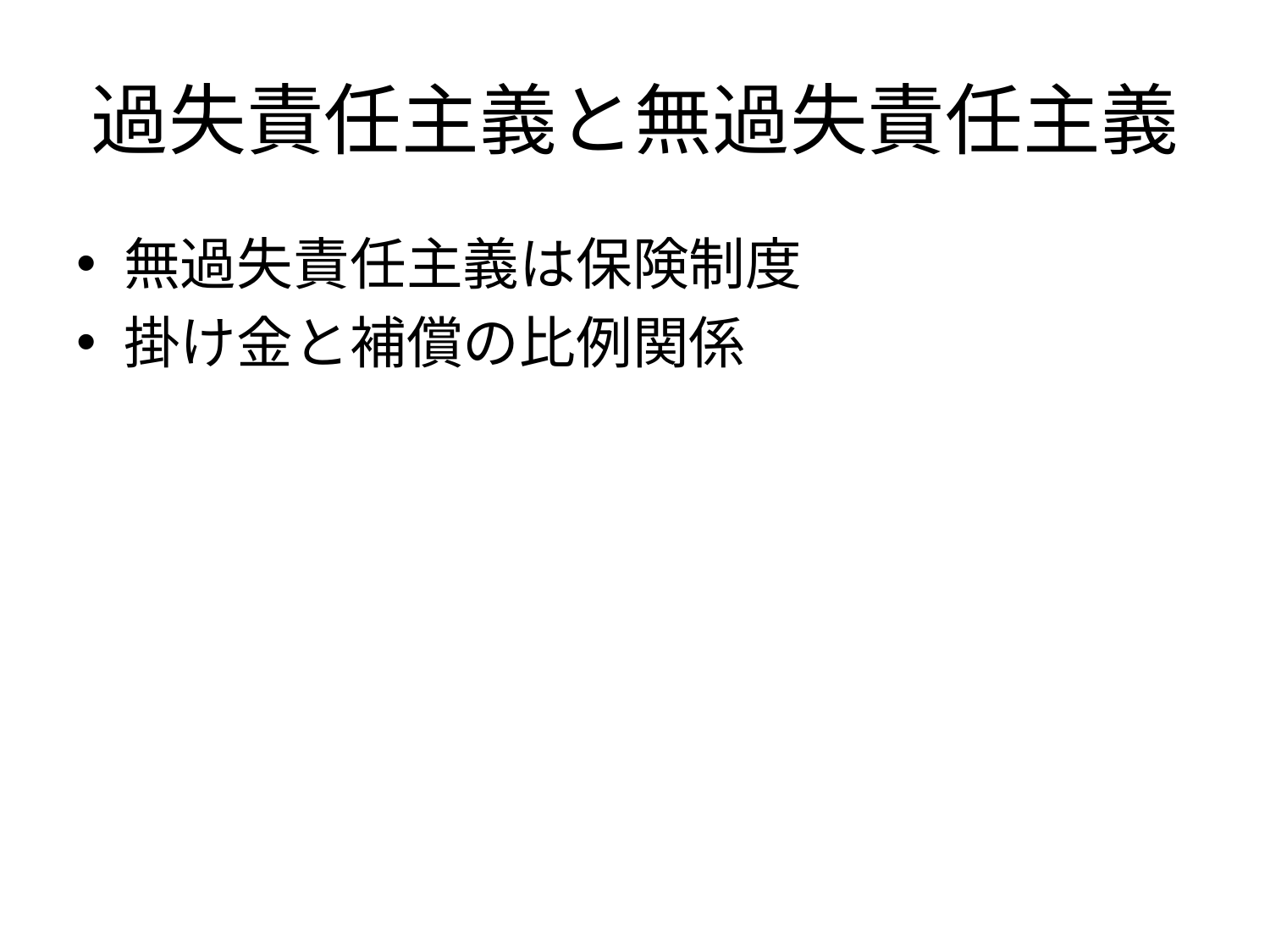

# 過失責任主義と無過失責任主義
無過失責任主義は保険制度
掛け金と補償の比例関係